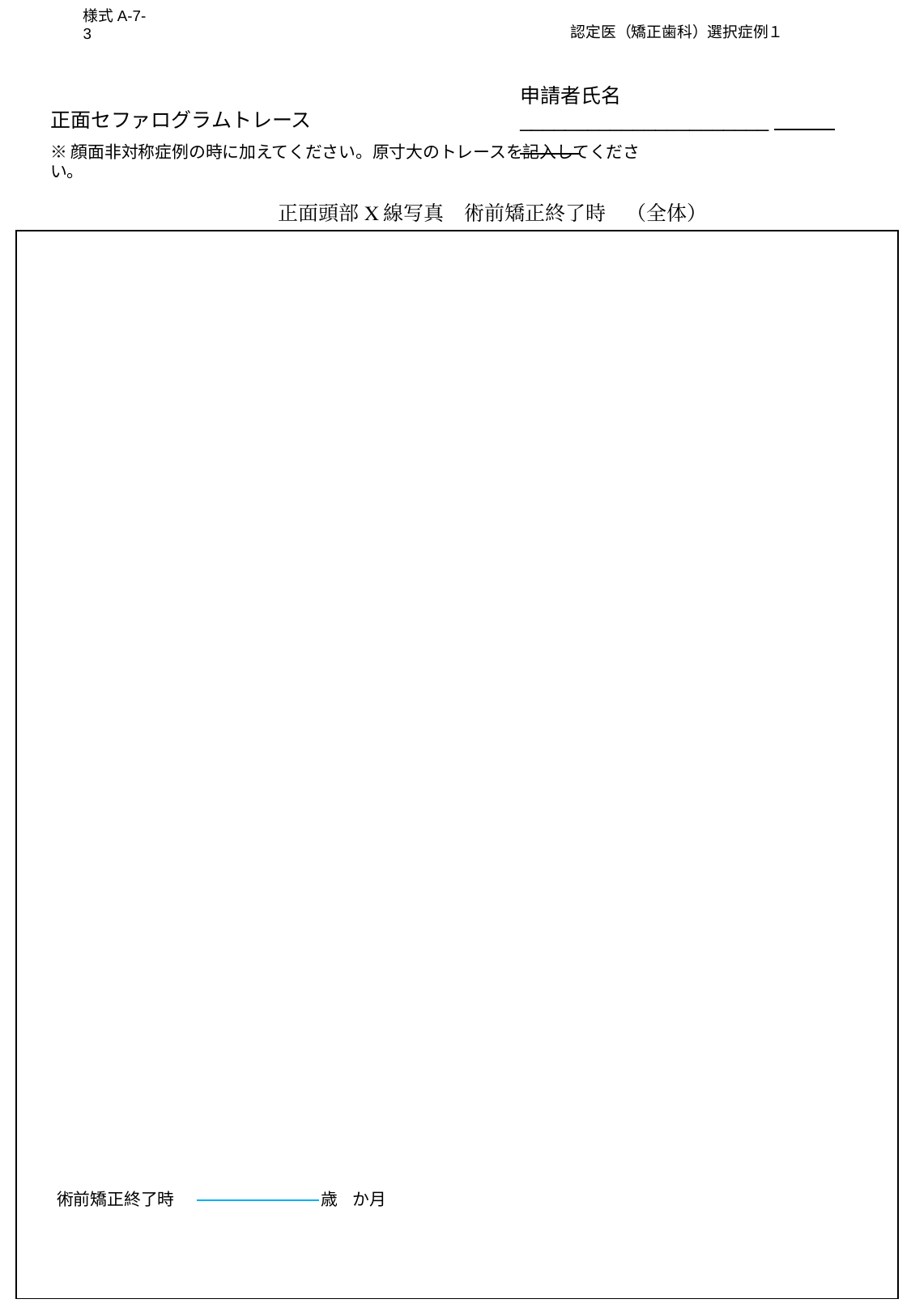

様式A-7-3
　認定医（矯正歯科）選択症例１
申請者氏名______________________
正面セファログラムトレース
※顔面非対称症例の時に加えてください。原寸大のトレースを記入してください。
正面頭部X線写真　術前矯正終了時　（全体）

術前矯正終了時
          歳    か月